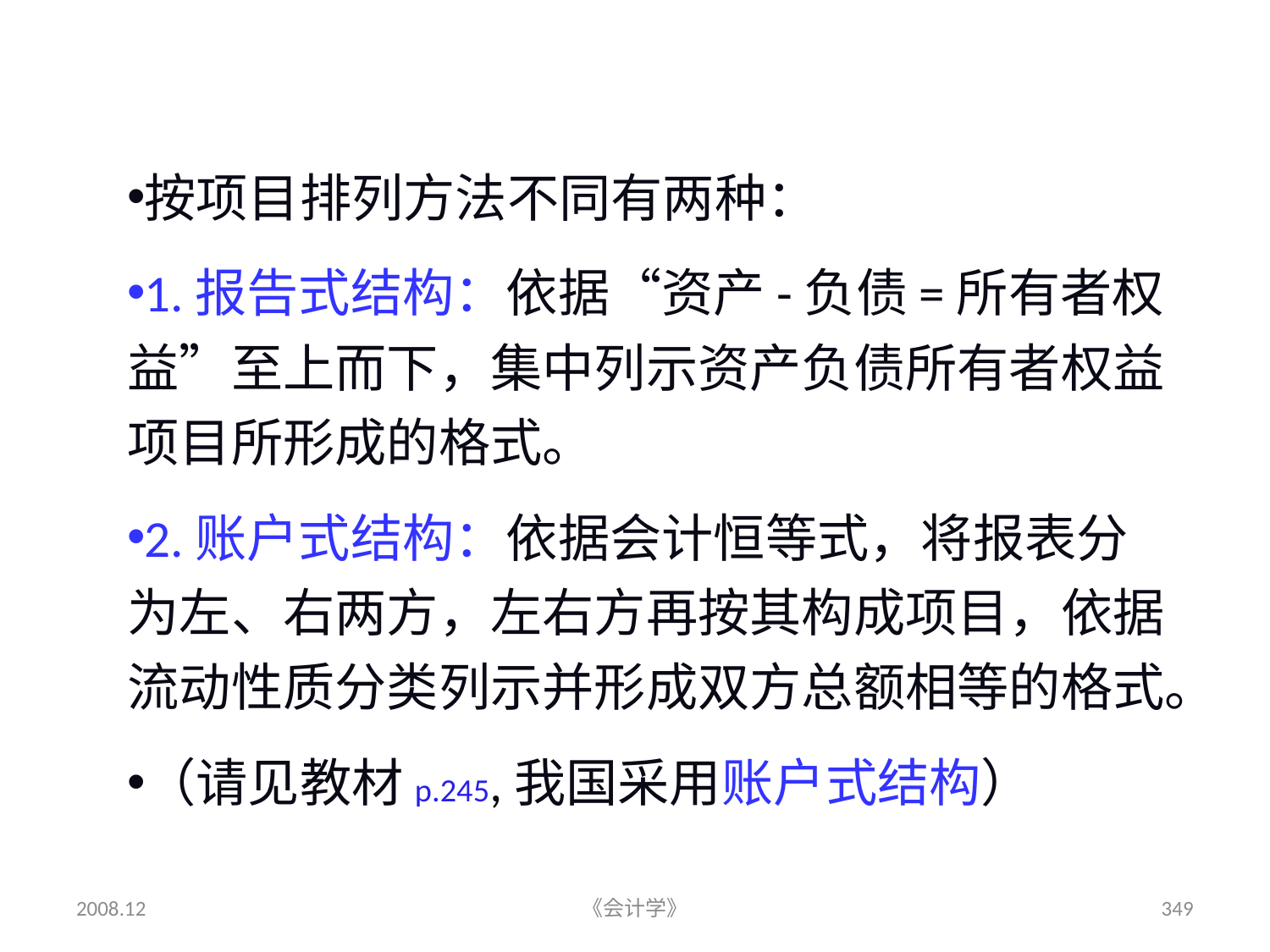

# 二、资产负债表的结构
按项目排列方法不同有两种：
1.报告式结构：依据“资产-负债=所有者权益”至上而下，集中列示资产负债所有者权益项目所形成的格式。
2.账户式结构：依据会计恒等式，将报表分为左、右两方，左右方再按其构成项目，依据流动性质分类列示并形成双方总额相等的格式。
（请见教材p.245,我国采用账户式结构）
2008.12
《会计学》
349